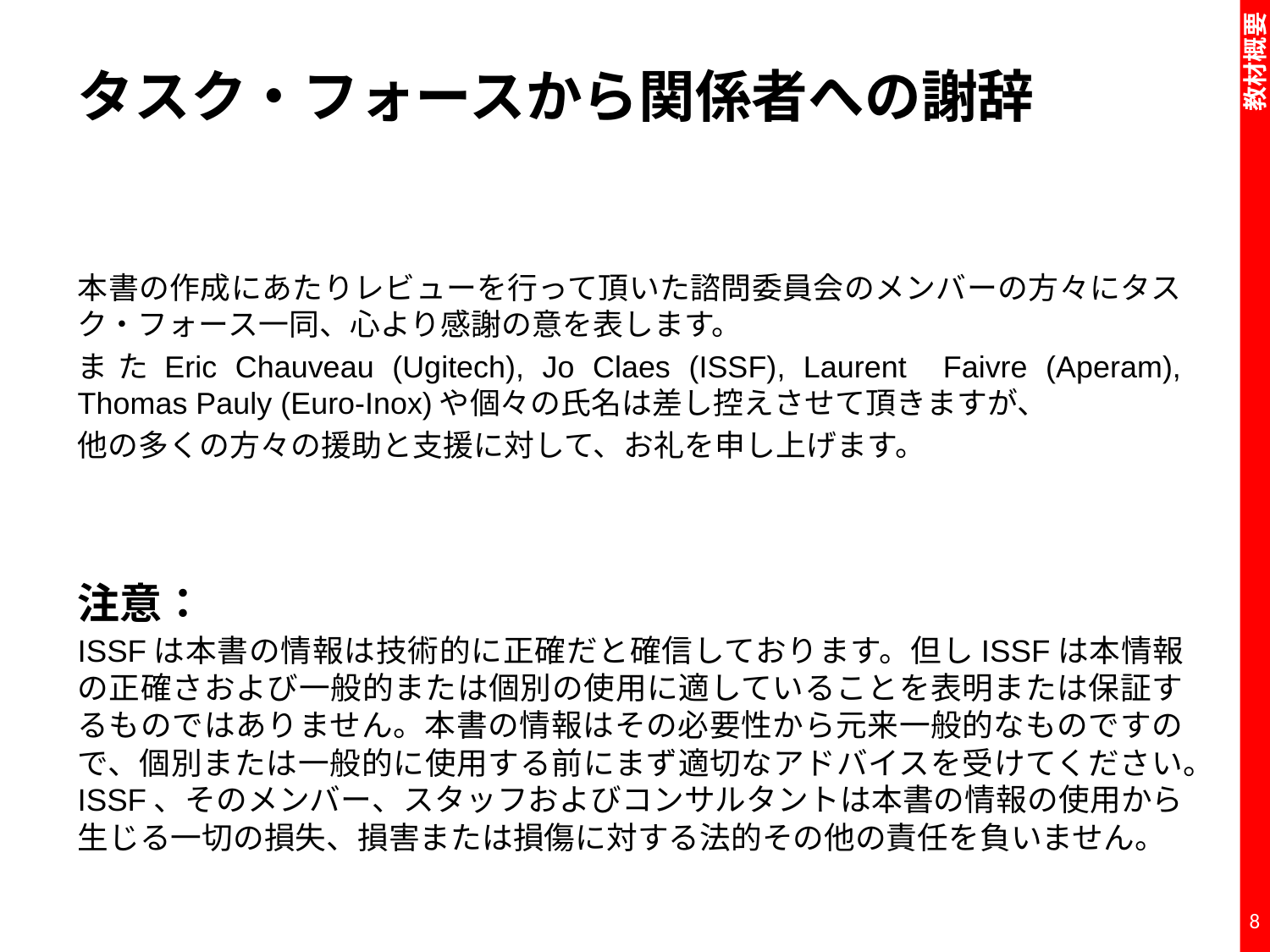

タスク・フォースから関係者への謝辞
本書の作成にあたりレビューを行って頂いた諮問委員会のメンバーの方々にタスク・フォース一同、心より感謝の意を表します。
またEric Chauveau (Ugitech), Jo Claes (ISSF), Laurent  Faivre (Aperam), Thomas Pauly (Euro-Inox)や個々の氏名は差し控えさせて頂きますが、
他の多くの方々の援助と支援に対して、お礼を申し上げます。
注意：
ISSFは本書の情報は技術的に正確だと確信しております。但しISSFは本情報の正確さおよび一般的または個別の使用に適していることを表明または保証するものではありません。本書の情報はその必要性から元来一般的なものですので、個別または一般的に使用する前にまず適切なアドバイスを受けてください。ISSF、そのメンバー、スタッフおよびコンサルタントは本書の情報の使用から生じる一切の損失、損害または損傷に対する法的その他の責任を負いません。
8